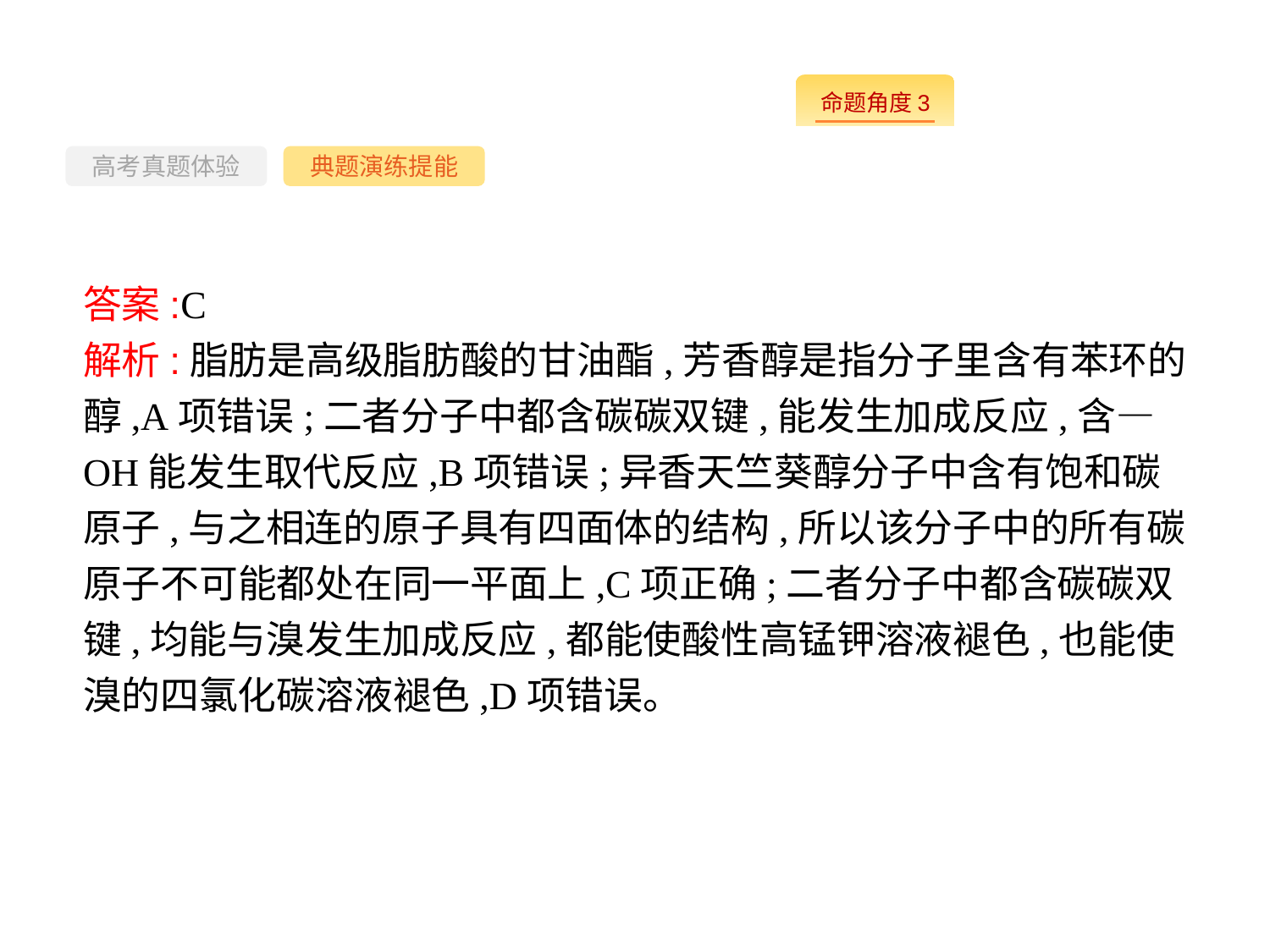

-60-
高考真题体验
典题演练提能
答案:C
解析:脂肪是高级脂肪酸的甘油酯,芳香醇是指分子里含有苯环的醇,A项错误;二者分子中都含碳碳双键,能发生加成反应,含—OH能发生取代反应,B项错误;异香天竺葵醇分子中含有饱和碳原子,与之相连的原子具有四面体的结构,所以该分子中的所有碳原子不可能都处在同一平面上,C项正确;二者分子中都含碳碳双键,均能与溴发生加成反应,都能使酸性高锰钾溶液褪色,也能使溴的四氯化碳溶液褪色,D项错误。